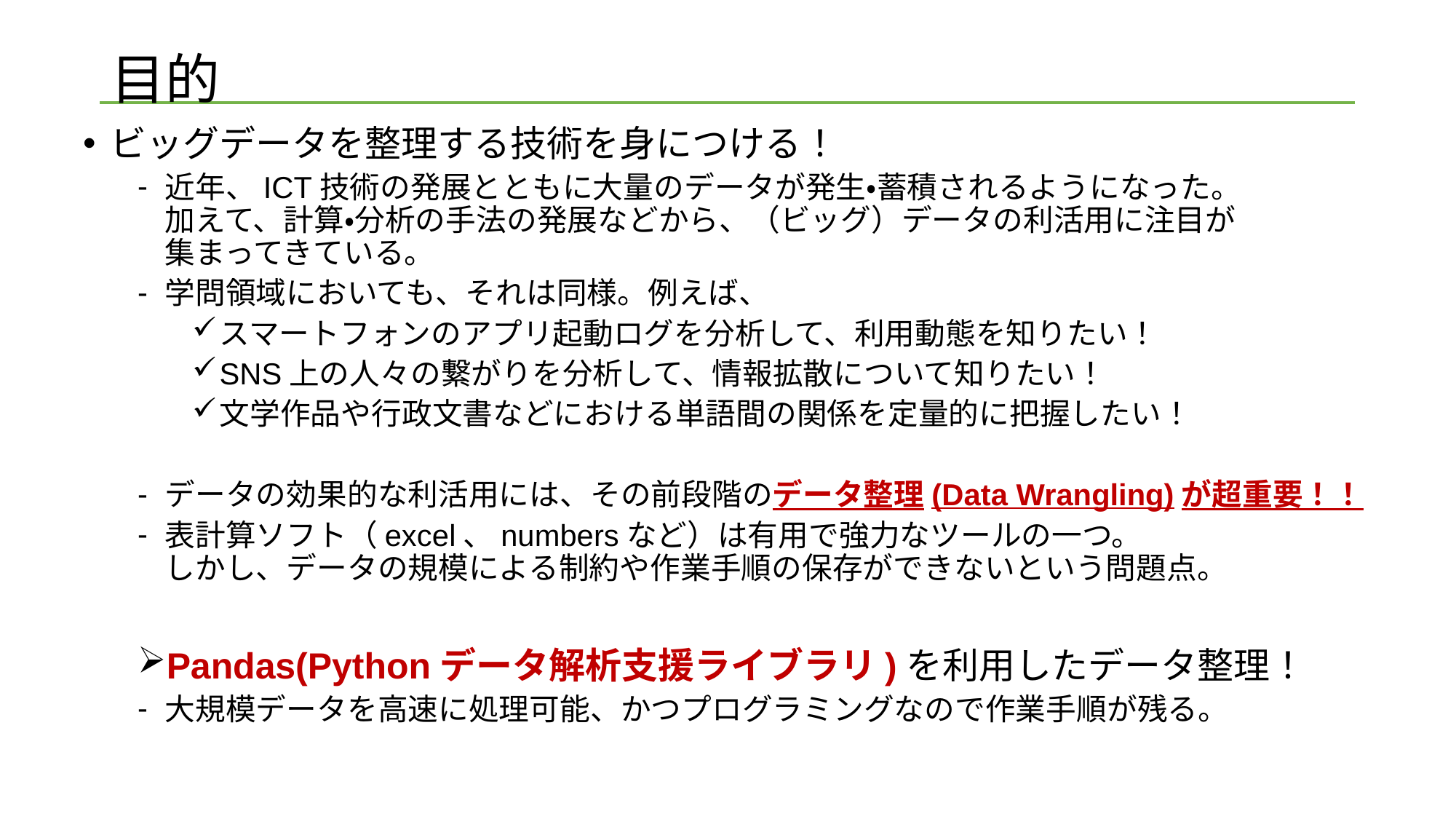

# 目的
ビッグデータを整理する技術を身につける！
近年、ICT技術の発展とともに大量のデータが発生・蓄積されるようになった。
加えて、計算・分析の手法の発展などから、（ビッグ）データの利活用に注目が
集まってきている。
学問領域においても、それは同様。例えば、
スマートフォンのアプリ起動ログを分析して、利用動態を知りたい！
SNS上の人々の繋がりを分析して、情報拡散について知りたい！
文学作品や行政文書などにおける単語間の関係を定量的に把握したい！

データの効果的な利活用には、その前段階のデータ整理(Data Wrangling)が超重要！！
表計算ソフト（excel、numbersなど）は有用で強力なツールの一つ。
しかし、データの規模による制約や作業手順の保存ができないという問題点。

Pandas(Pythonデータ解析支援ライブラリ)を利用したデータ整理！
大規模データを高速に処理可能、かつプログラミングなので作業手順が残る。